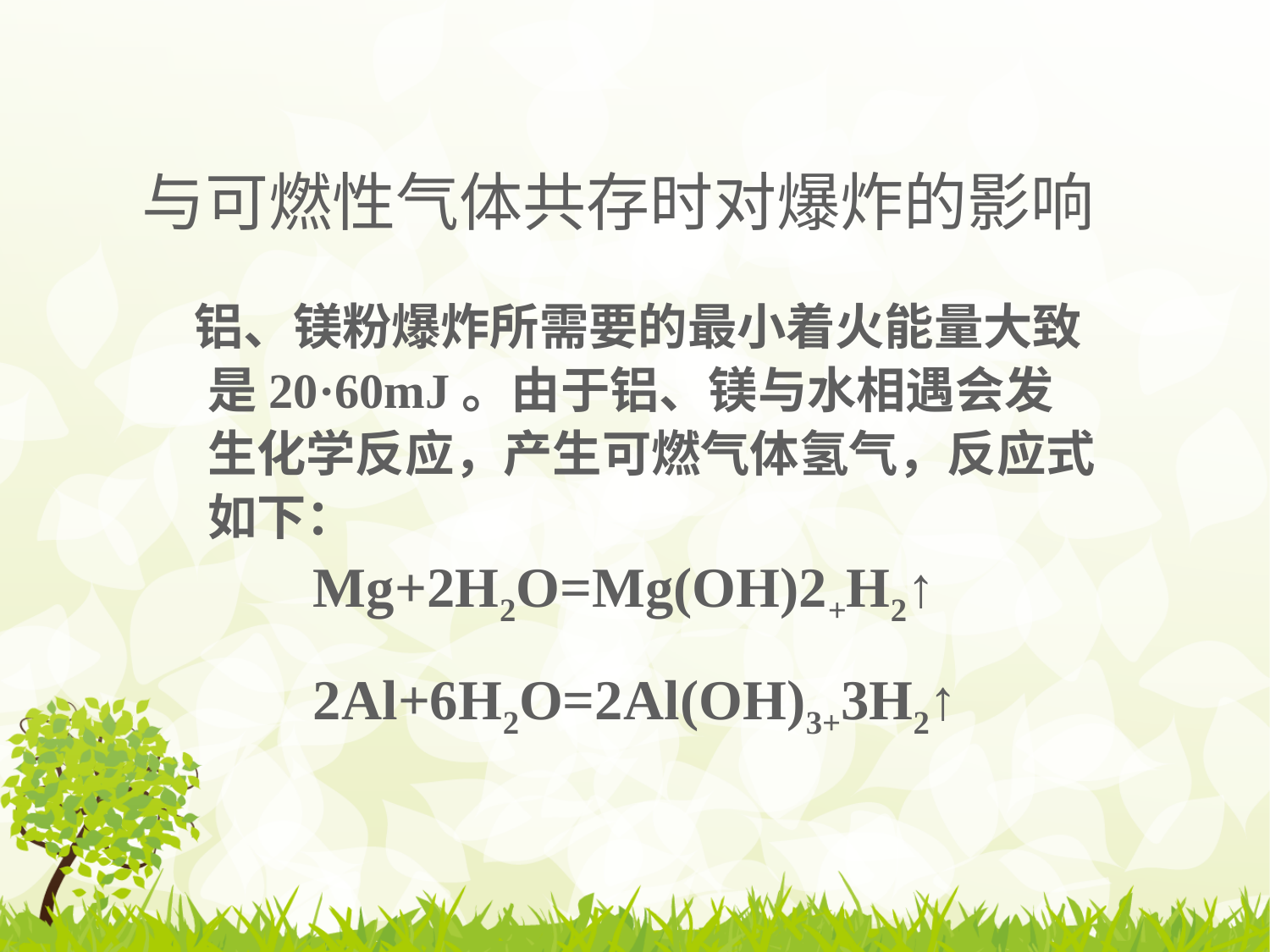

与可燃性气体共存时对爆炸的影响
铝、镁粉爆炸所需要的最小着火能量大致是20·60mJ。由于铝、镁与水相遇会发生化学反应，产生可燃气体氢气，反应式如下：
Mg+2H2O=Mg(OH)2+H2↑
2Al+6H2O=2Al(OH)3+3H2↑